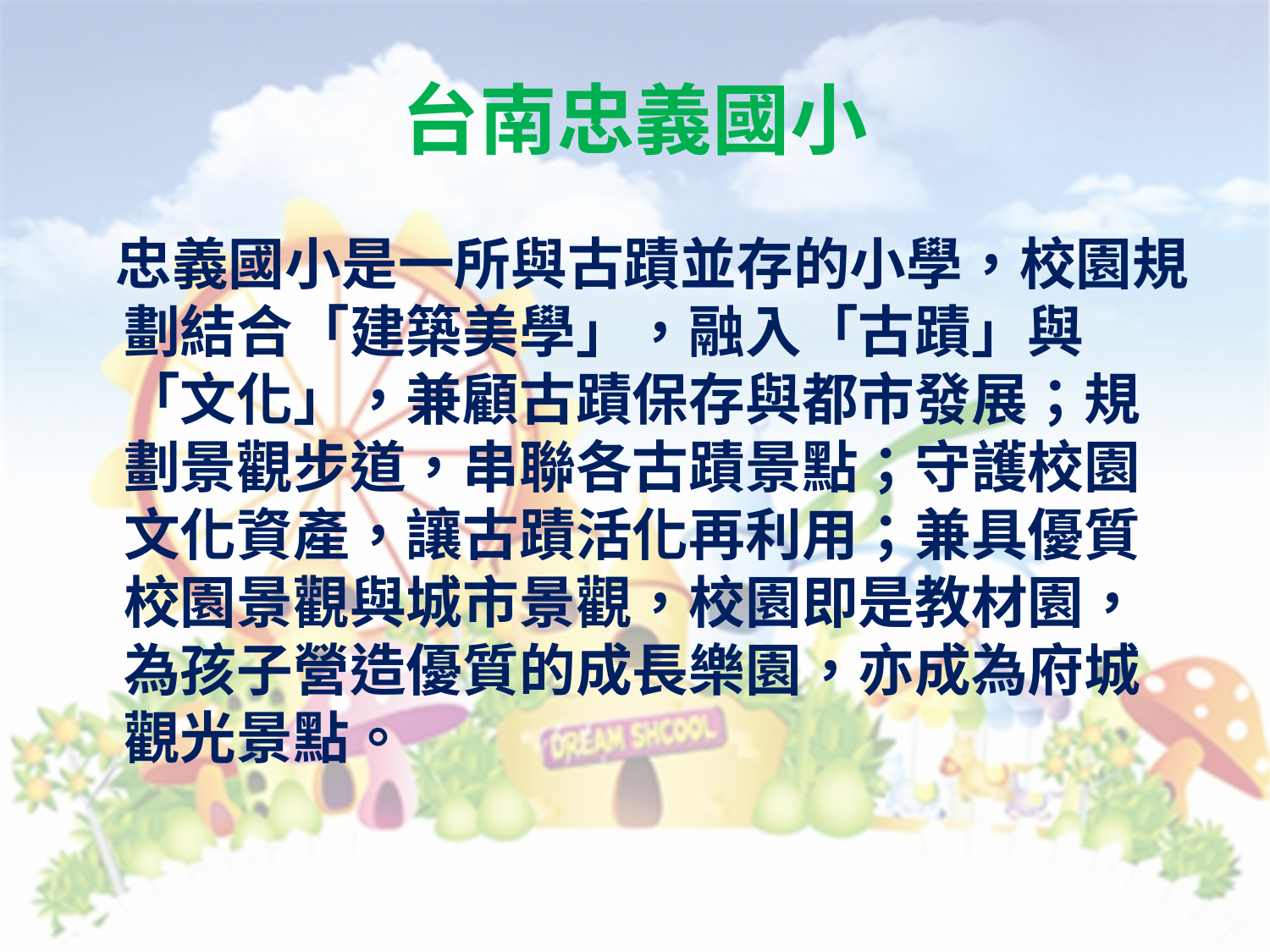

# 台南忠義國小
  忠義國小是一所與古蹟並存的小學，校園規劃結合「建築美學」，融入「古蹟」與「文化」，兼顧古蹟保存與都市發展；規劃景觀步道，串聯各古蹟景點；守護校園文化資產，讓古蹟活化再利用；兼具優質校園景觀與城市景觀，校園即是教材園，為孩子營造優質的成長樂園，亦成為府城觀光景點。